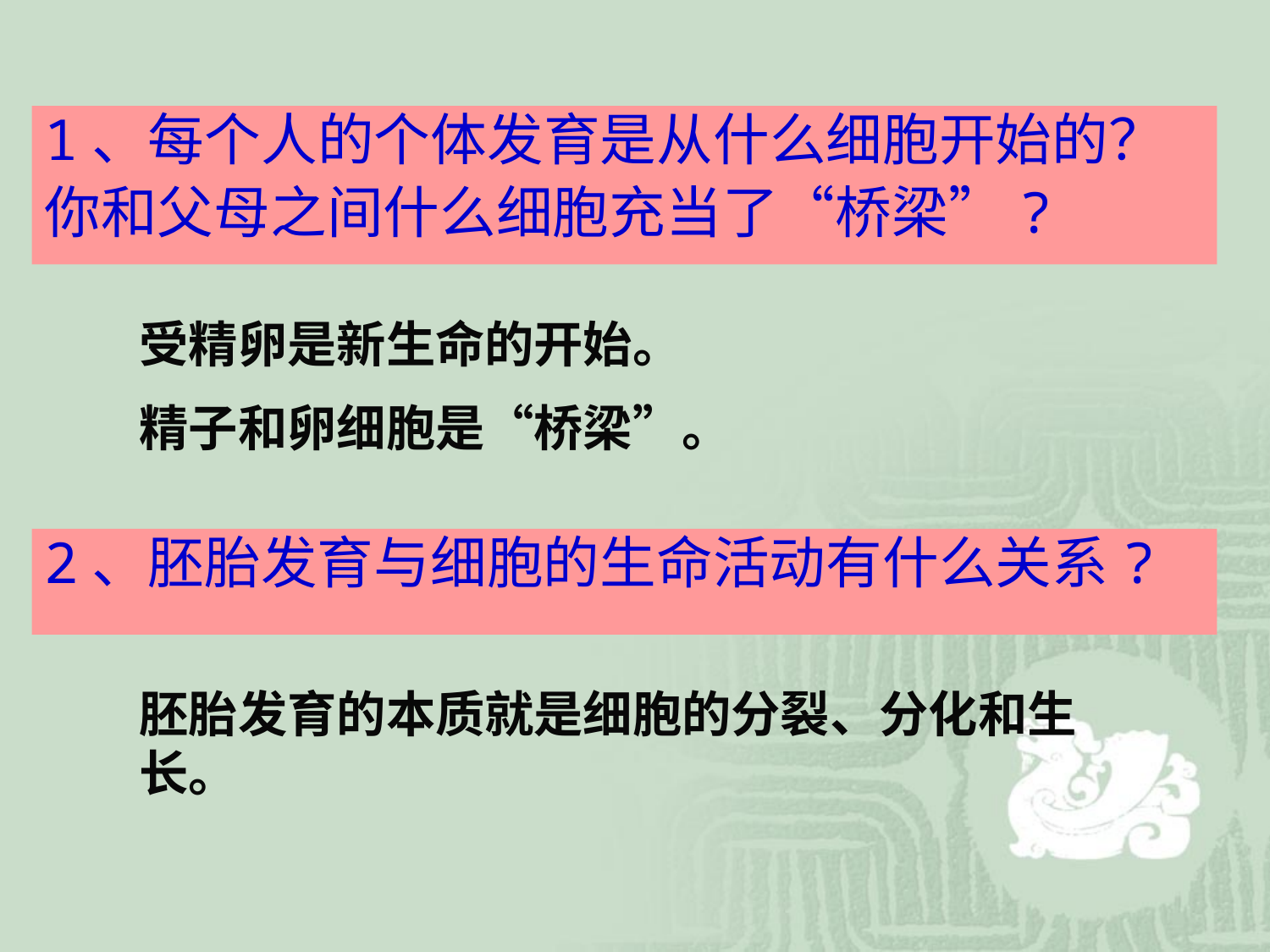

# 1、每个人的个体发育是从什么细胞开始的？
你和父母之间什么细胞充当了“桥梁”?
受精卵是新生命的开始。
精子和卵细胞是“桥梁”。
2、胚胎发育与细胞的生命活动有什么关系?
胚胎发育的本质就是细胞的分裂、分化和生长。